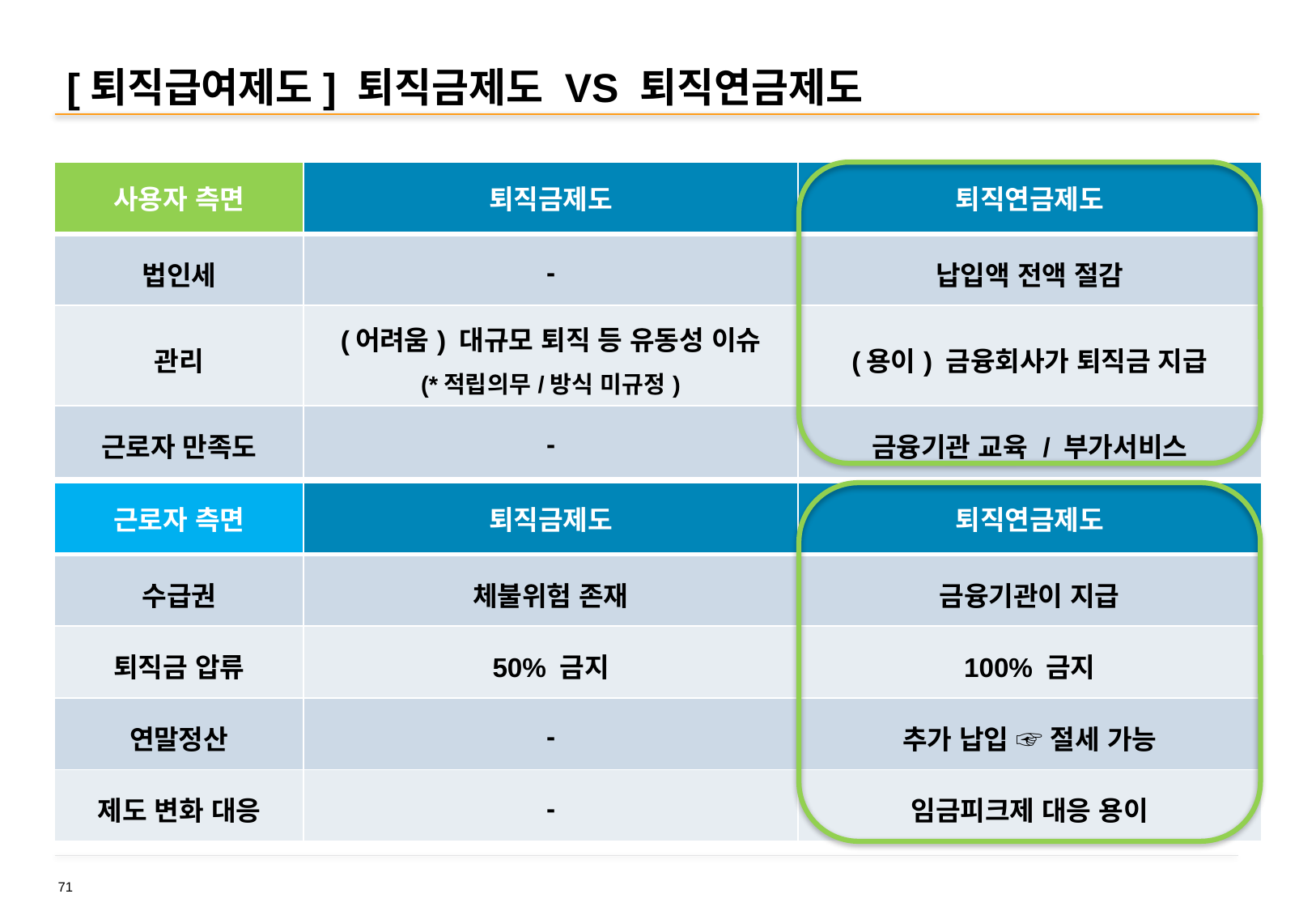

# [퇴직급여제도] 퇴직금제도 VS 퇴직연금제도
| 사용자 측면 | 퇴직금제도 | 퇴직연금제도 |
| --- | --- | --- |
| 법인세 | - | 납입액 전액 절감 |
| 관리 | (어려움) 대규모 퇴직 등 유동성 이슈 (\*적립의무/방식 미규정) | (용이) 금융회사가 퇴직금 지급 |
| 근로자 만족도 | - | 금융기관 교육 / 부가서비스 |

| 근로자 측면 | 퇴직금제도 | 퇴직연금제도 |
| --- | --- | --- |
| 수급권 | 체불위험 존재 | 금융기관이 지급 |
| 퇴직금 압류 | 50% 금지 | 100% 금지 |
| 연말정산 | - | 추가 납입 ☞ 절세 가능 |
| 제도 변화 대응 | - | 임금피크제 대응 용이 |